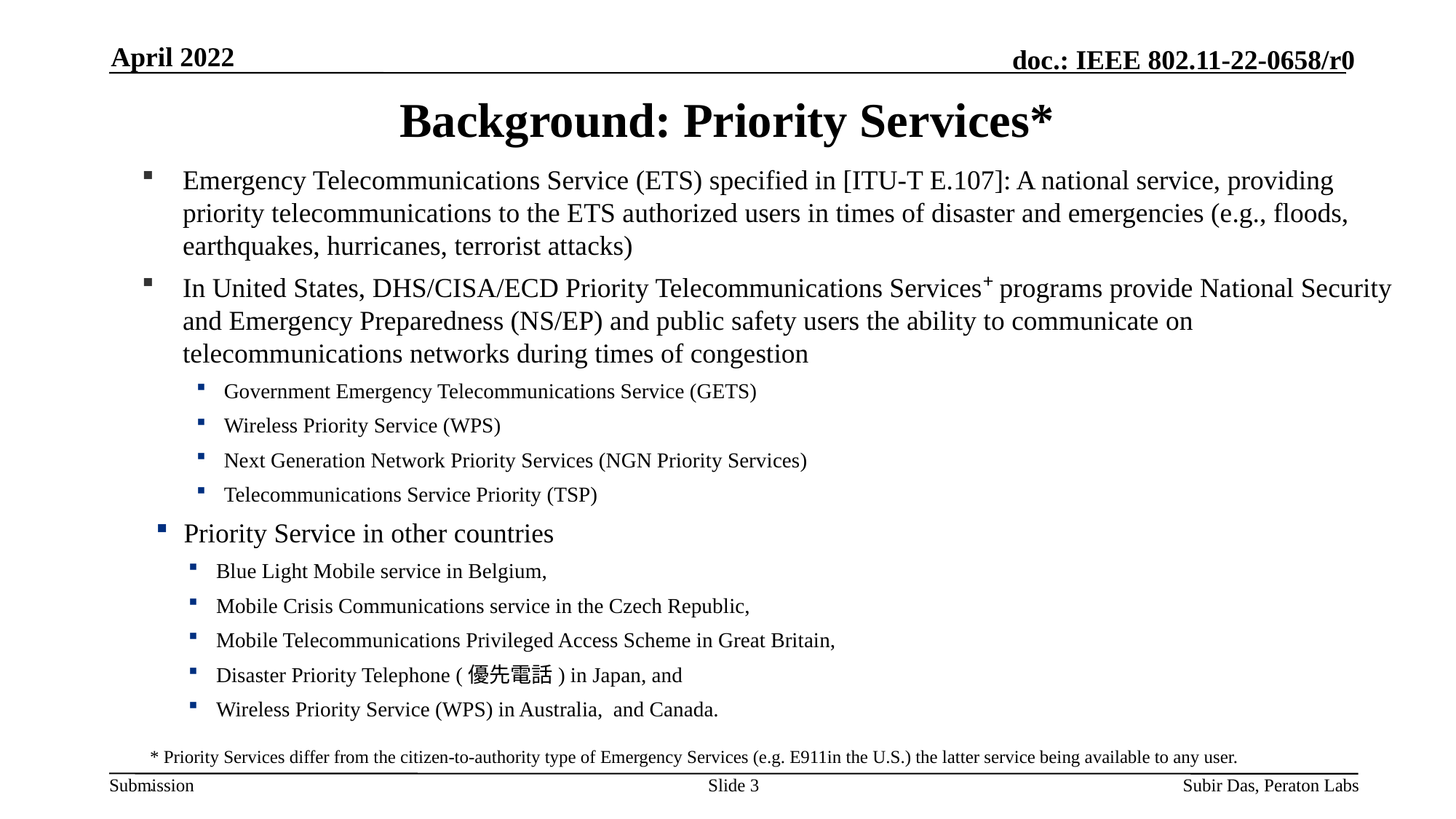

April 2022
# Background: Priority Services*
Emergency Telecommunications Service (ETS) specified in [ITU-T E.107]: A national service, providing priority telecommunications to the ETS authorized users in times of disaster and emergencies (e.g., floods, earthquakes, hurricanes, terrorist attacks)
In United States, DHS/CISA/ECD Priority Telecommunications Services⁺ programs provide National Security and Emergency Preparedness (NS/EP) and public safety users the ability to communicate on telecommunications networks during times of congestion
Government Emergency Telecommunications Service (GETS)
Wireless Priority Service (WPS)
Next Generation Network Priority Services (NGN Priority Services)
Telecommunications Service Priority (TSP)
Priority Service in other countries
Blue Light Mobile service in Belgium,
Mobile Crisis Communications service in the Czech Republic,
Mobile Telecommunications Privileged Access Scheme in Great Britain,
Disaster Priority Telephone (優先電話) in Japan, and
Wireless Priority Service (WPS) in Australia,  and Canada.

* Priority Services differ from the citizen-to-authority type of Emergency Services (e.g. E911in the U.S.) the latter service being available to any user.
.

Slide 3
Subir Das, Peraton Labs